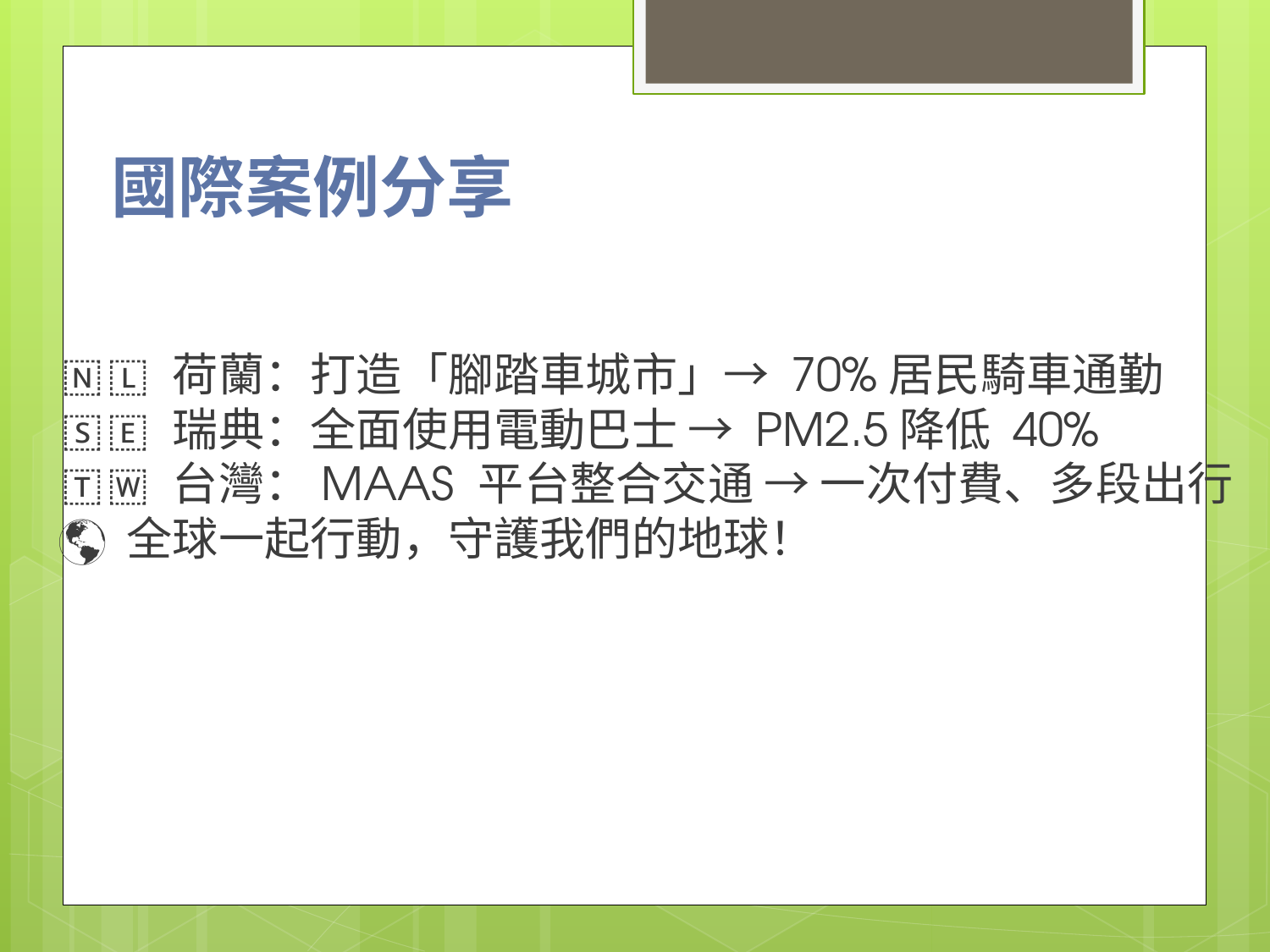

國際案例分享

🇳🇱 荷蘭：打造「腳踏車城市」→ 70%居民騎車通勤
🇸🇪 瑞典：全面使用電動巴士 → PM2.5降低 40%
🇹🇼 台灣：MAAS 平台整合交通 → 一次付費、多段出行
🌎 全球一起行動，守護我們的地球！